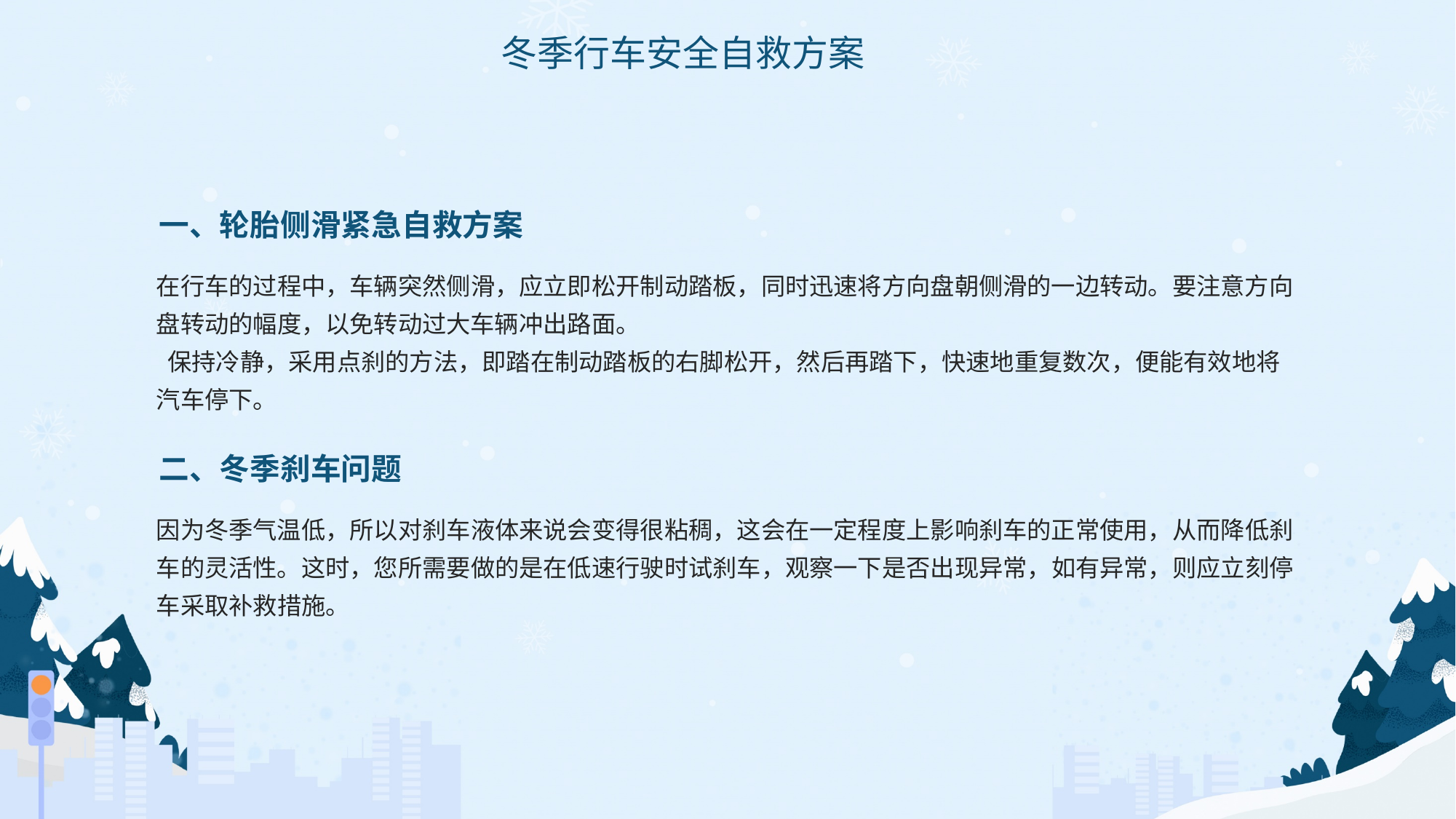

冬季行车安全自救方案
一、轮胎侧滑紧急自救方案
在行车的过程中，车辆突然侧滑，应立即松开制动踏板，同时迅速将方向盘朝侧滑的一边转动。要注意方向盘转动的幅度，以免转动过大车辆冲出路面。
 保持冷静，采用点刹的方法，即踏在制动踏板的右脚松开，然后再踏下，快速地重复数次，便能有效地将汽车停下。
二、冬季刹车问题
因为冬季气温低，所以对刹车液体来说会变得很粘稠，这会在一定程度上影响刹车的正常使用，从而降低刹车的灵活性。这时，您所需要做的是在低速行驶时试刹车，观察一下是否出现异常，如有异常，则应立刻停车采取补救措施。